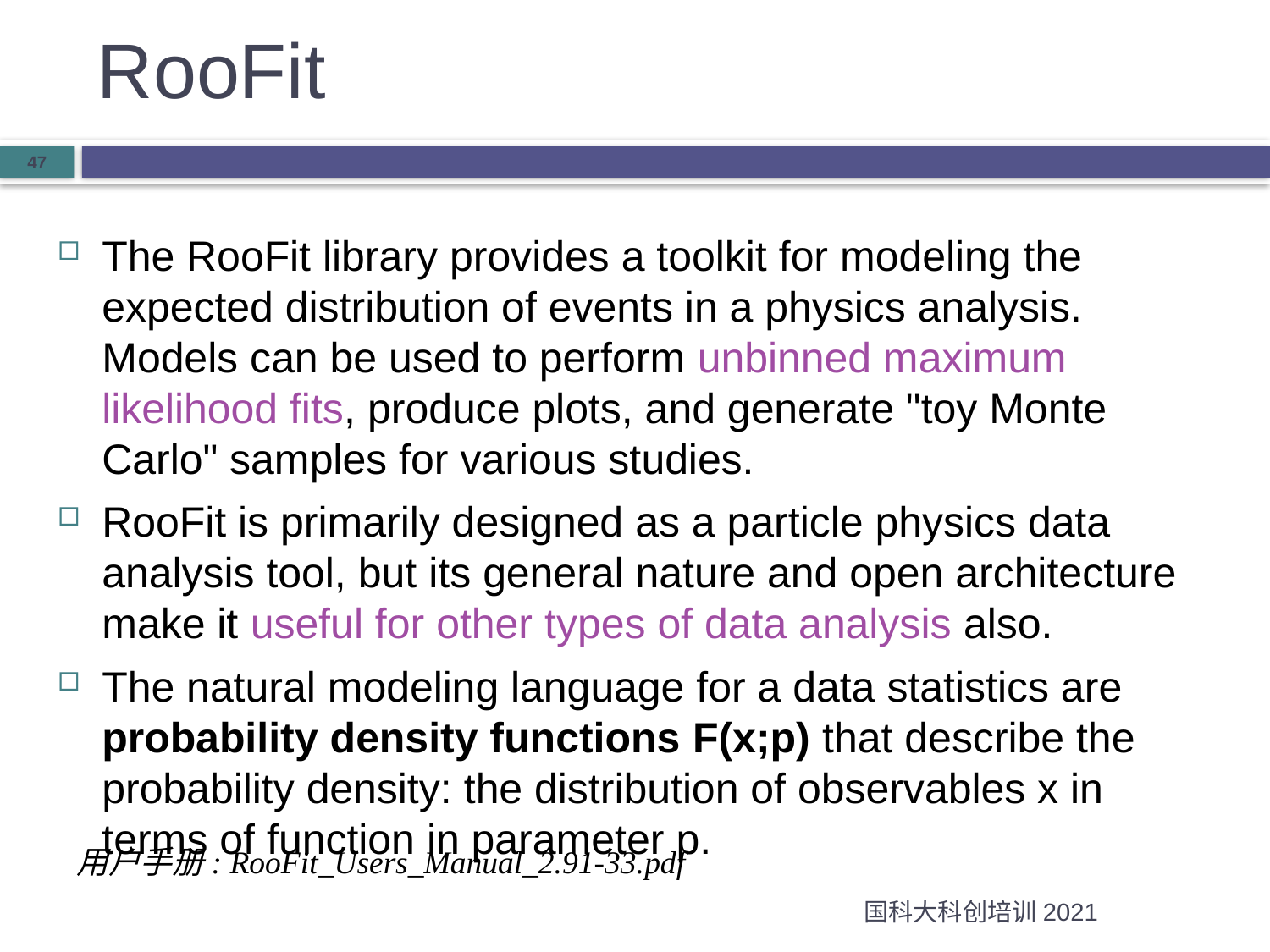

RooFit
The RooFit library provides a toolkit for modeling the expected distribution of events in a physics analysis. Models can be used to perform unbinned maximum likelihood fits, produce plots, and generate "toy Monte Carlo" samples for various studies.
RooFit is primarily designed as a particle physics data analysis tool, but its general nature and open architecture make it useful for other types of data analysis also.
The natural modeling language for a data statistics are probability density functions F(x;p) that describe the probability density: the distribution of observables x in terms of function in parameter p.
用户手册: RooFit_Users_Manual_2.91-33.pdf
国科大科创培训2021
47